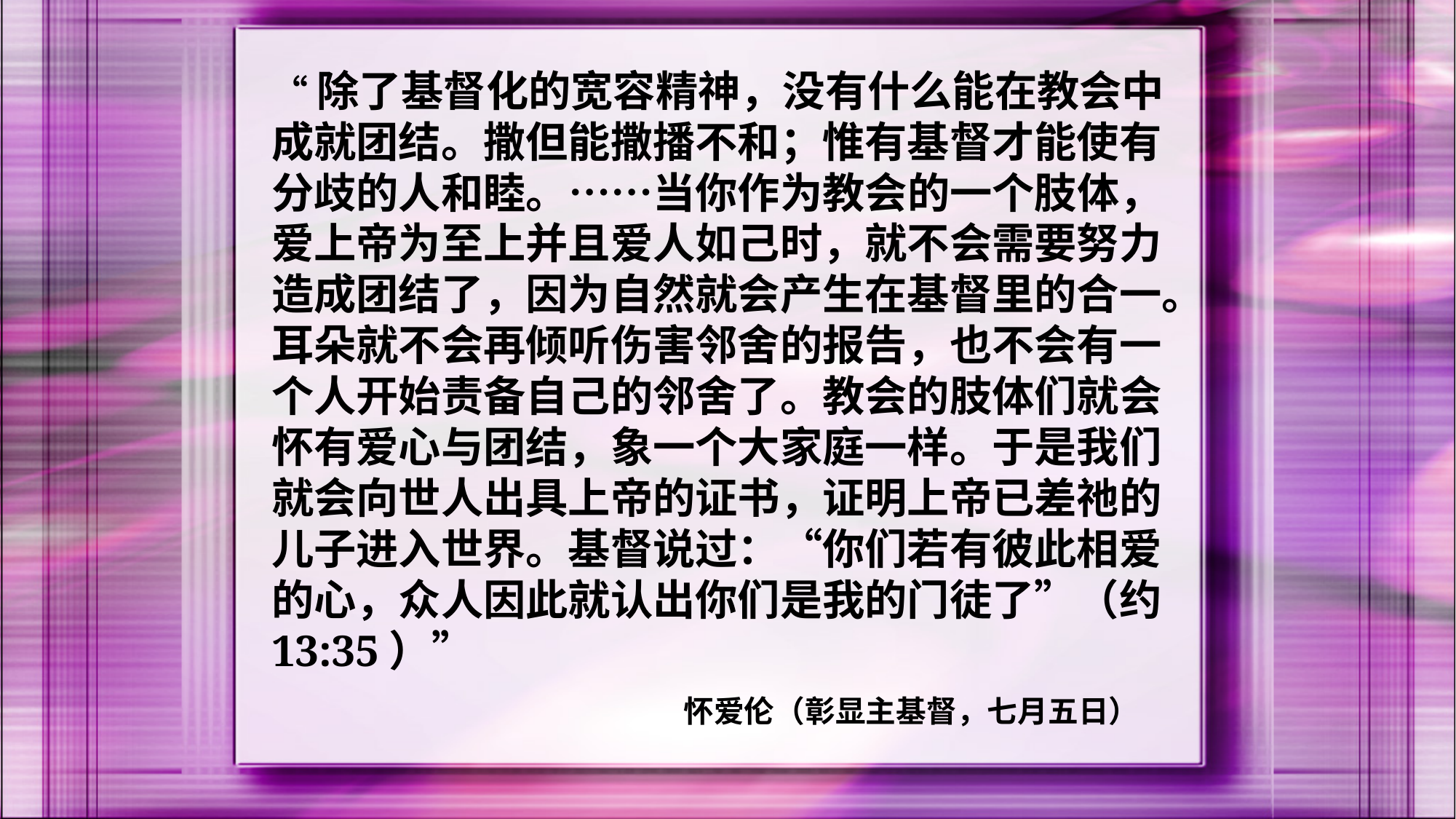

“除了基督化的宽容精神，没有什么能在教会中成就团结。撒但能撒播不和；惟有基督才能使有分歧的人和睦。……当你作为教会的一个肢体，爱上帝为至上并且爱人如己时，就不会需要努力造成团结了，因为自然就会产生在基督里的合一。耳朵就不会再倾听伤害邻舍的报告，也不会有一个人开始责备自己的邻舍了。教会的肢体们就会怀有爱心与团结，象一个大家庭一样。于是我们就会向世人出具上帝的证书，证明上帝已差祂的儿子进入世界。基督说过：“你们若有彼此相爱的心，众人因此就认出你们是我的门徒了”（约 13:35）”
怀爱伦（彰显主基督，七月五日）